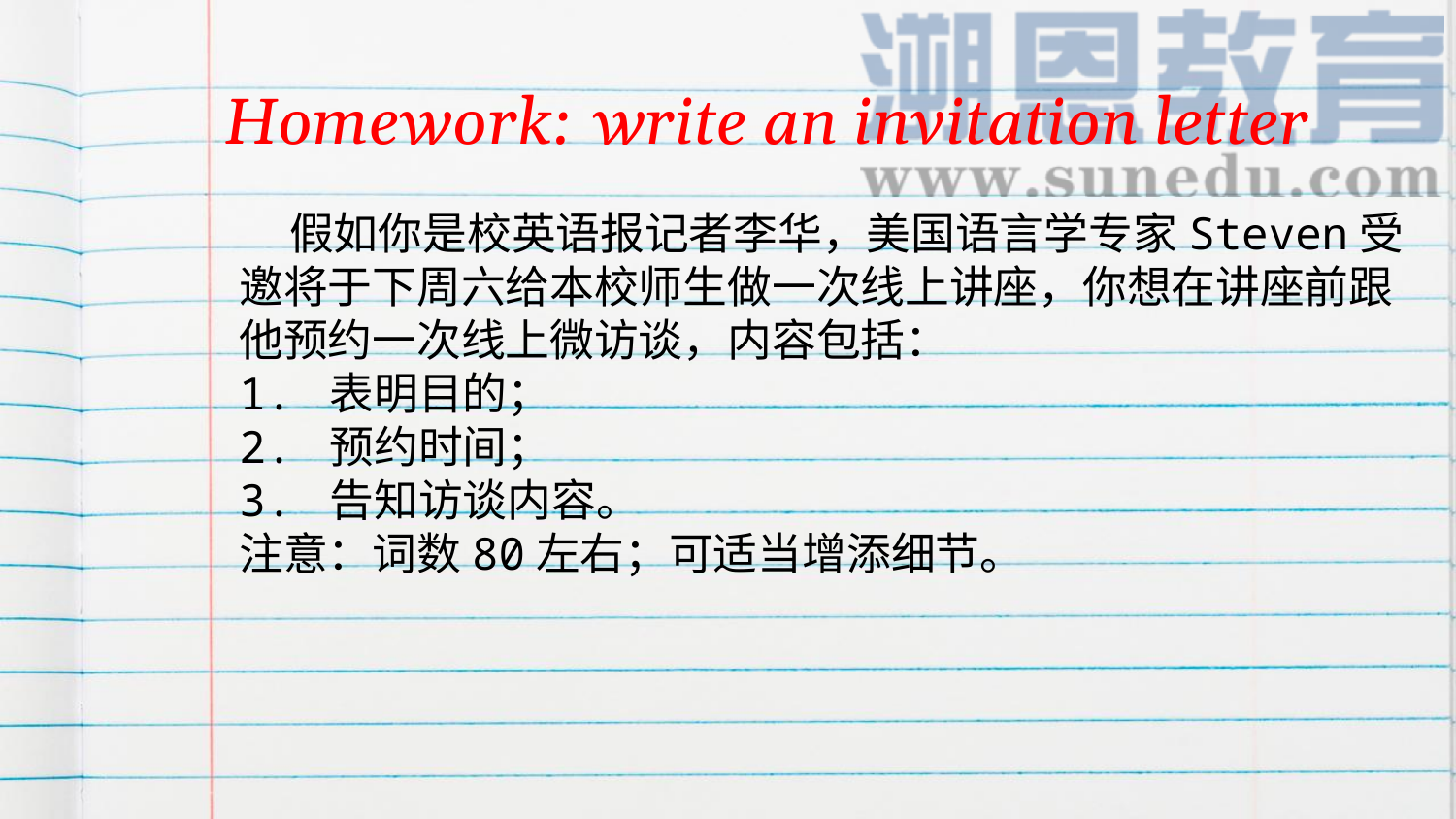

# Homework: write an invitation letter
20
    假如你是校英语报记者李华，美国语言学专家Steven受邀将于下周六给本校师生做一次线上讲座，你想在讲座前跟他预约一次线上微访谈，内容包括：
1. 表明目的；
2. 预约时间；
3. 告知访谈内容。
注意：词数80左右；可适当增添细节。